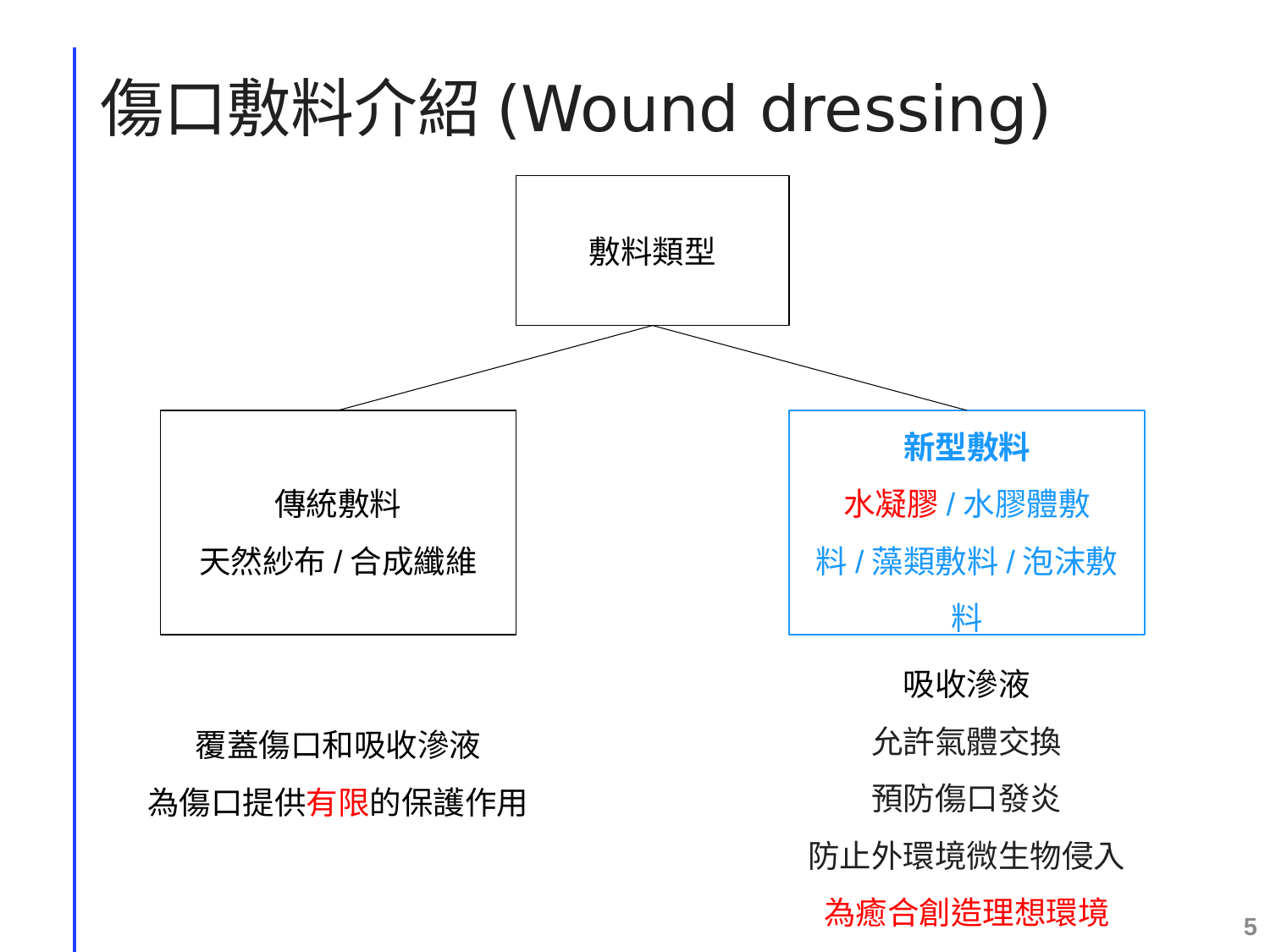

# 傷口敷料介紹(Wound dressing)
敷料類型
傳統敷料
天然紗布/合成纖維
新型敷料
水凝膠/水膠體敷料/藻類敷料/泡沫敷料
吸收滲液
允許氣體交換
預防傷口發炎
防止外環境微生物侵入
為癒合創造理想環境
覆蓋傷口和吸收滲液
為傷口提供有限的保護作用
5